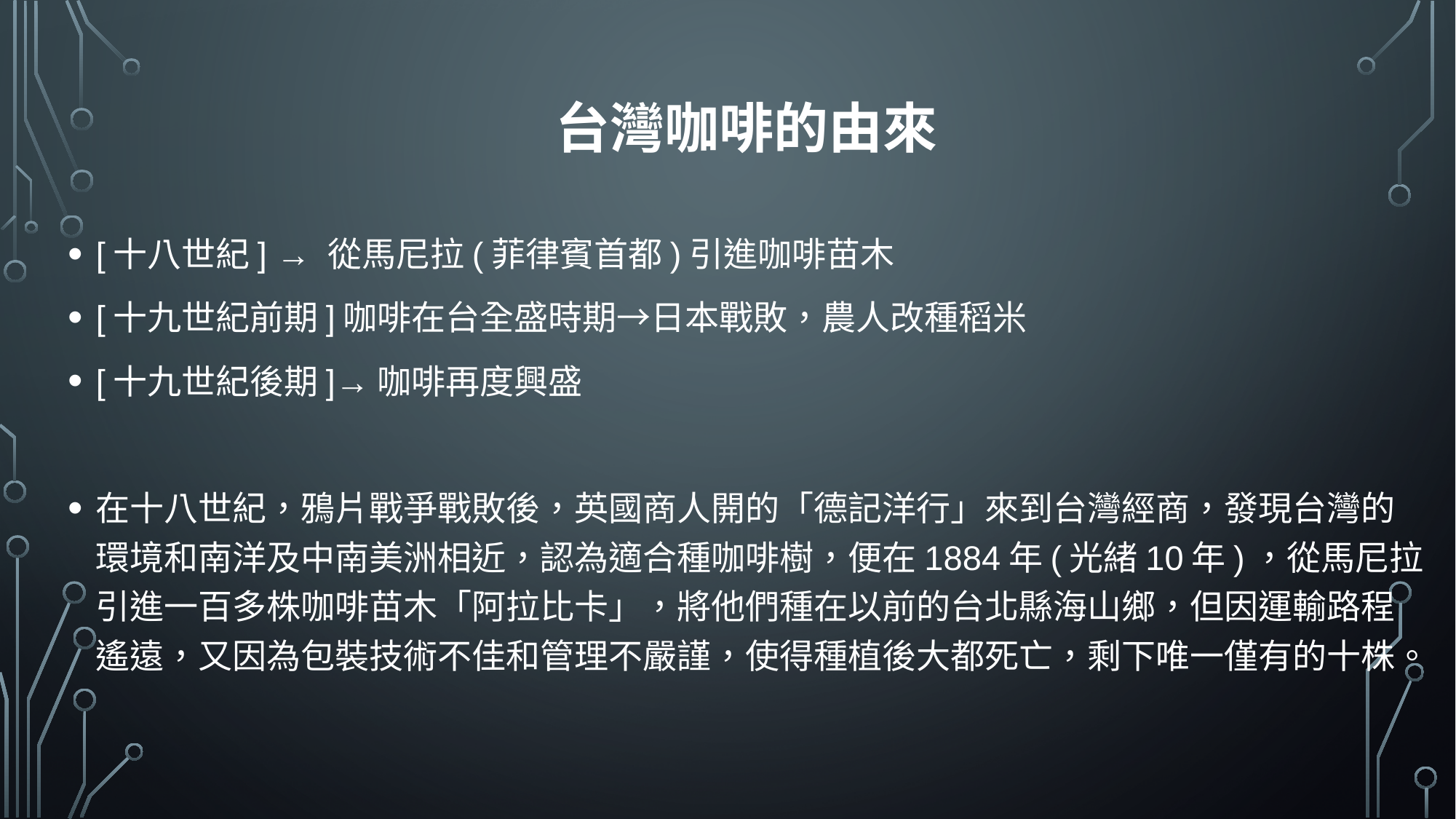

# 台灣咖啡的由來
[十八世紀] → 從馬尼拉(菲律賓首都)引進咖啡苗木
[十九世紀前期]咖啡在台全盛時期→日本戰敗，農人改種稻米
[十九世紀後期]→咖啡再度興盛

在十八世紀，鴉片戰爭戰敗後，英國商人開的「德記洋行」來到台灣經商，發現台灣的環境和南洋及中南美洲相近，認為適合種咖啡樹，便在1884年(光緒10年)，從馬尼拉引進一百多株咖啡苗木「阿拉比卡」，將他們種在以前的台北縣海山鄉，但因運輸路程遙遠，又因為包裝技術不佳和管理不嚴謹，使得種植後大都死亡，剩下唯一僅有的十株。